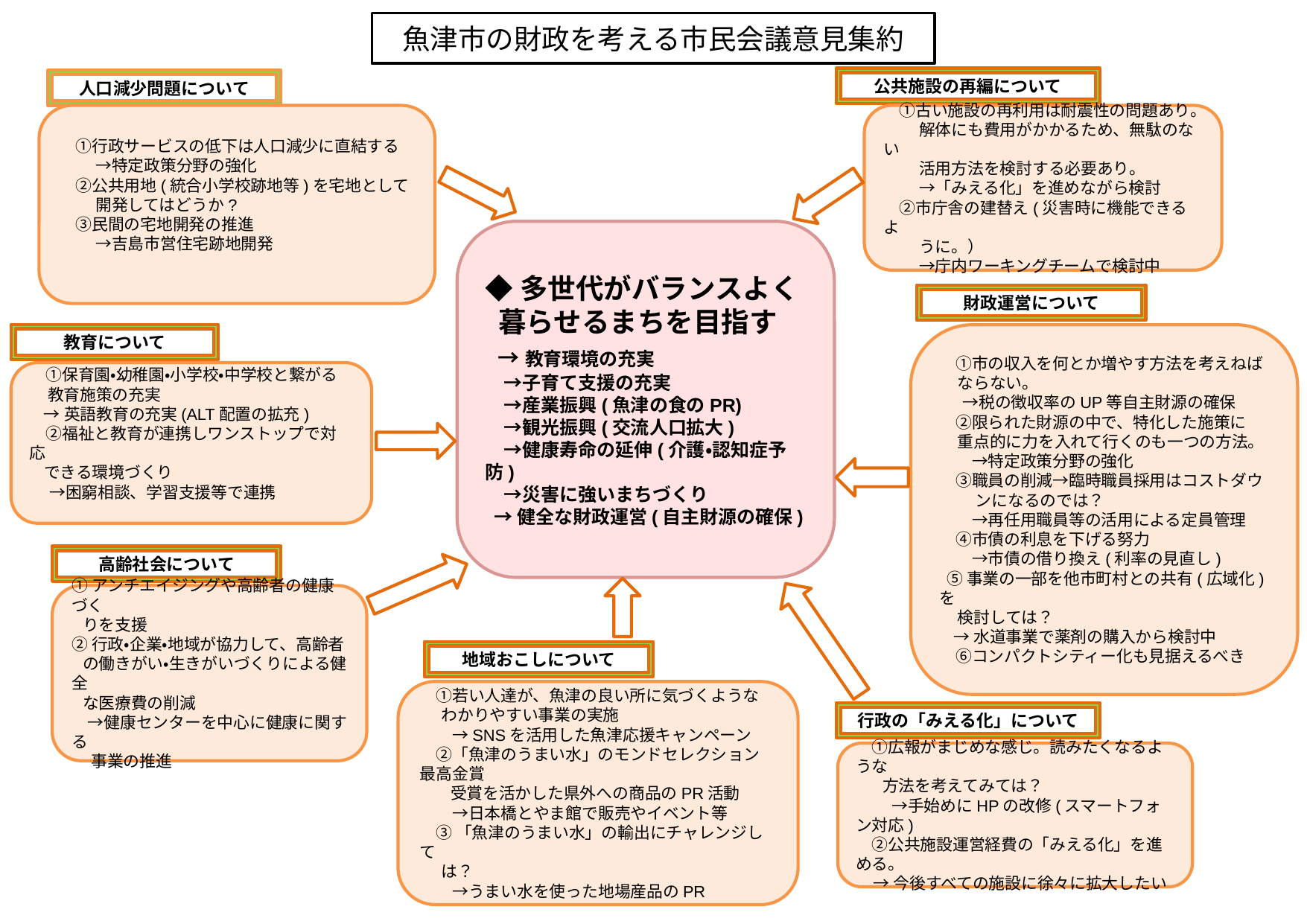

魚津市の財政を考える市民会議意見集約
公共施設の再編について
人口減少問題について
　①行政サービスの低下は人口減少に直結する
　　 →特定政策分野の強化
　②公共用地(統合小学校跡地等)を宅地として
　　 開発してはどうか?
　③民間の宅地開発の推進
　　 →吉島市営住宅跡地開発

　①古い施設の再利用は耐震性の問題あり。
　　 解体にも費用がかかるため、無駄のない
　　 活用方法を検討する必要あり。
　　 →「みえる化」を進めながら検討
　②市庁舎の建替え(災害時に機能できるよ
　　 うに。）
　　 →庁内ワーキングチームで検討中

◆多世代がバランスよく
 暮らせるまちを目指す
  →教育環境の充実
　→子育て支援の充実
　→産業振興(魚津の食のPR)
　→観光振興(交流人口拡大)
　→健康寿命の延伸(介護・認知症予防)
　→災害に強いまちづくり
  →健全な財政運営(自主財源の確保)
財政運営について
教育について
　①市の収入を何とか増やす方法を考えねば
    ならない。
　  →税の徴収率のUP等自主財源の確保
　②限られた財源の中で、特化した施策に
    重点的に力を入れて行くのも一つの方法。
　　→特定政策分野の強化
　③職員の削減→臨時職員採用はコストダウ
　　 ンになるのでは？
　　→再任用職員等の活用による定員管理
　④市債の利息を下げる努力
　　→市債の借り換え(利率の見直し)
  ⑤事業の一部を他市町村との共有(広域化)を
    検討しては？
    →水道事業で薬剤の購入から検討中
　⑥コンパクトシティー化も見据えるべき

　①保育園・幼稚園・小学校・中学校と繋がる
    教育施策の充実
    →英語教育の充実(ALT配置の拡充)
　②福祉と教育が連携しワンストップで対応
   できる環境づくり
　 →困窮相談、学習支援等で連携

高齢社会について

①アンチエイジングや高齢者の健康づく
  りを支援
②行政・企業・地域が協力して、高齢者
  の働きがい・生きがいづくりによる健全
  な医療費の削減
　→健康センターを中心に健康に関する
　 事業の推進
地域おこしについて

　①若い人達が、魚津の良い所に気づくような
     わかりやすい事業の実施
　　→SNSを活用した魚津応援キャンペーン
　②「魚津のうまい水」のモンドセレクション最高金賞
 　  受賞を活かした県外への商品のPR活動
　　→日本橋とやま館で販売やイベント等
　③ 「魚津のうまい水」の輸出にチャレンジして
     は？
　　→うまい水を使った地場産品のPR

行政の「みえる化」について
　①広報がまじめな感じ。読みたくなるような
　   方法を考えてみては？
　　 →手始めにHPの改修(スマートフォン対応)
　②公共施設運営経費の「みえる化」を進める。
     →今後すべての施設に徐々に拡大したい